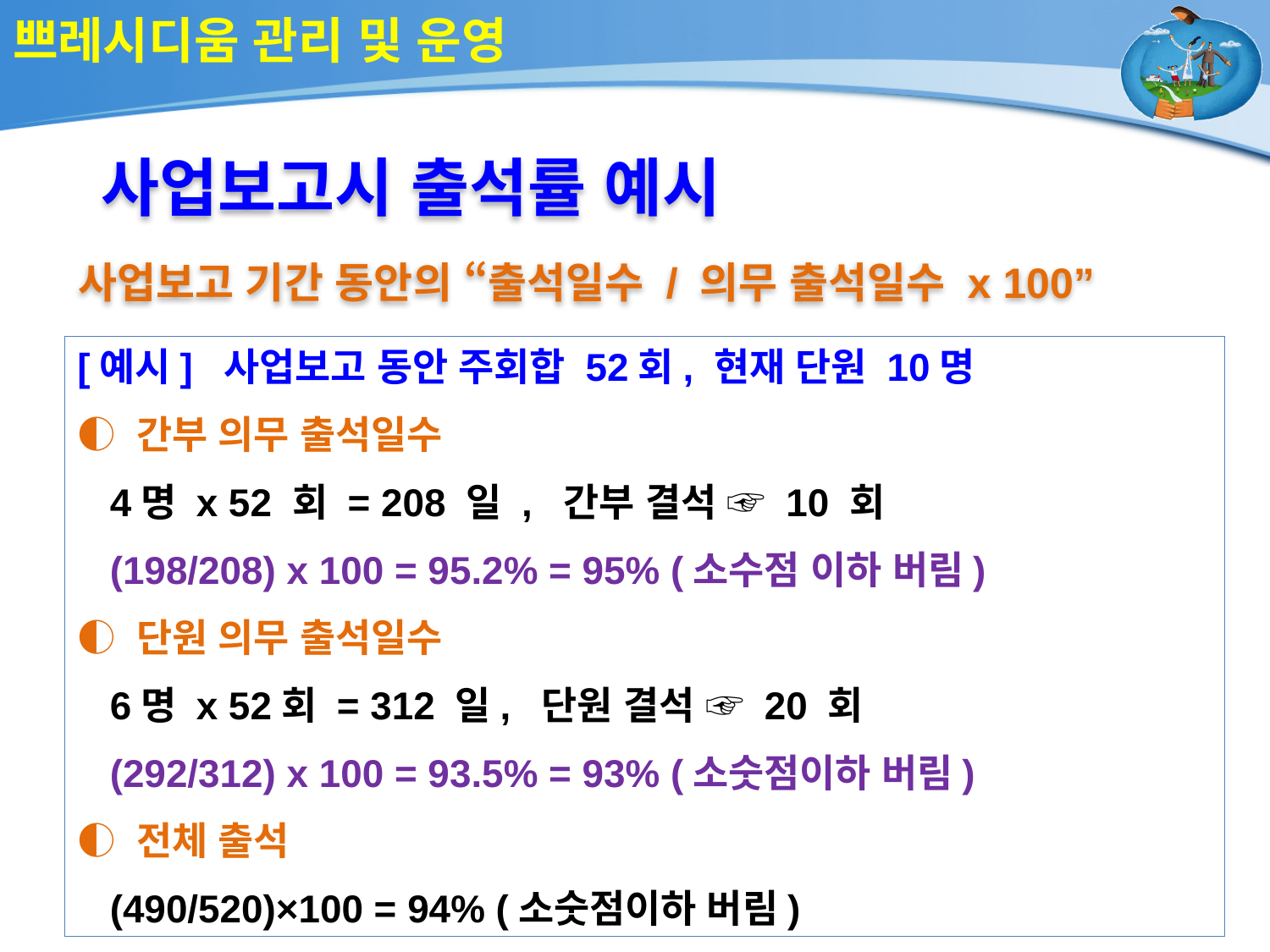

# 쁘레시디움 관리 및 운영
사업보고시 출석률 예시
사업보고 기간 동안의 “출석일수 / 의무 출석일수 x 100”
[예시]  사업보고 동안 주회합 52회, 현재 단원 10명
◐ 간부 의무 출석일수
   4명 x 52 회 = 208 일 ,  간부 결석 ☞ 10 회
   (198/208) x 100 = 95.2% = 95% (소수점 이하 버림)
◐ 단원 의무 출석일수
   6명 x 52회 = 312 일,  단원 결석 ☞ 20 회
   (292/312) x 100 = 93.5% = 93% (소숫점이하 버림)
◐ 전체 출석
   (490/520)×100 = 94% (소숫점이하 버림)